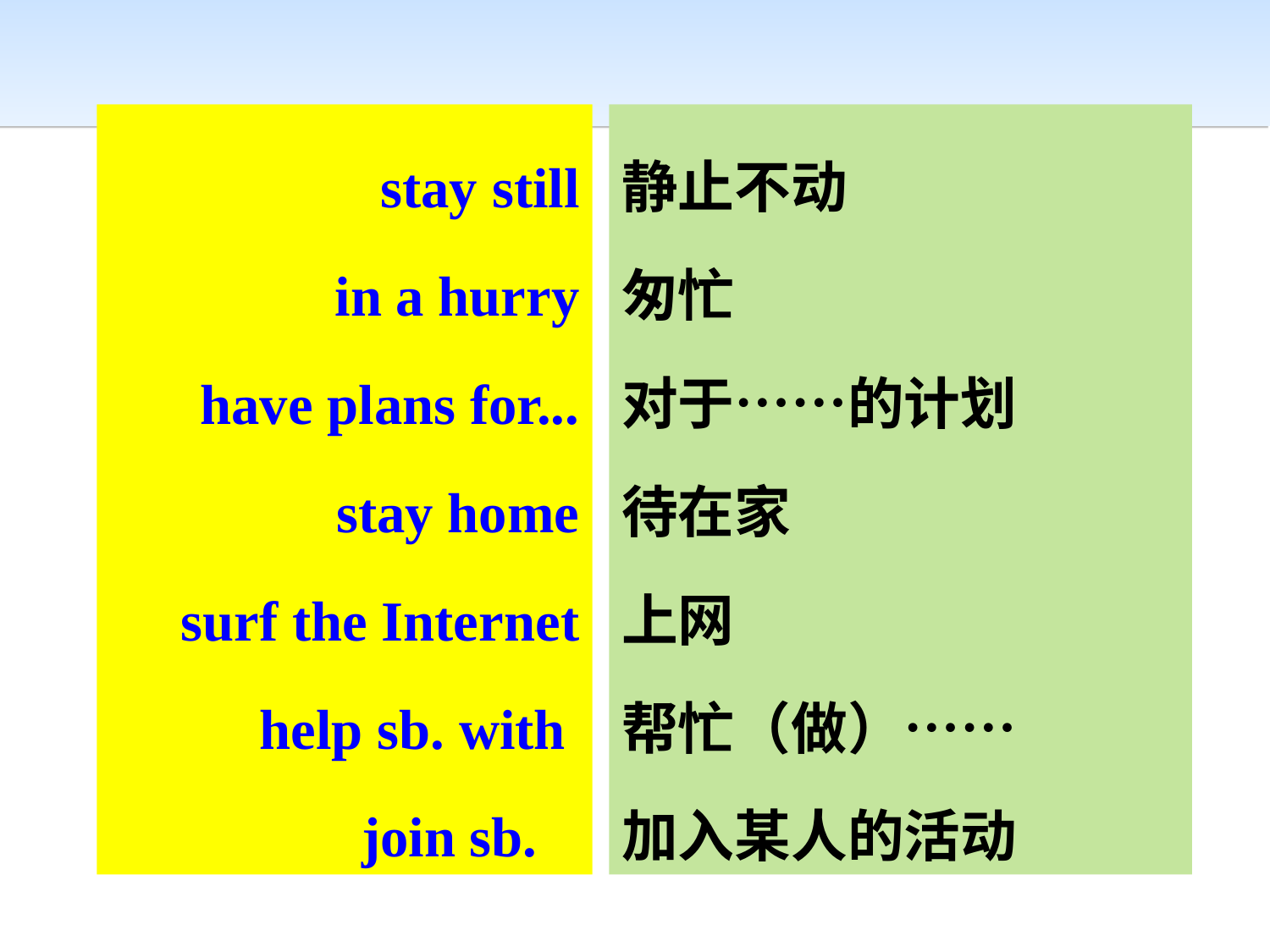

stay still
in a hurry
have plans for...
 stay home
surf the Internet
 help sb. with
join sb.
静止不动
匆忙
对于……的计划
待在家
上网
帮忙（做）……
加入某人的活动